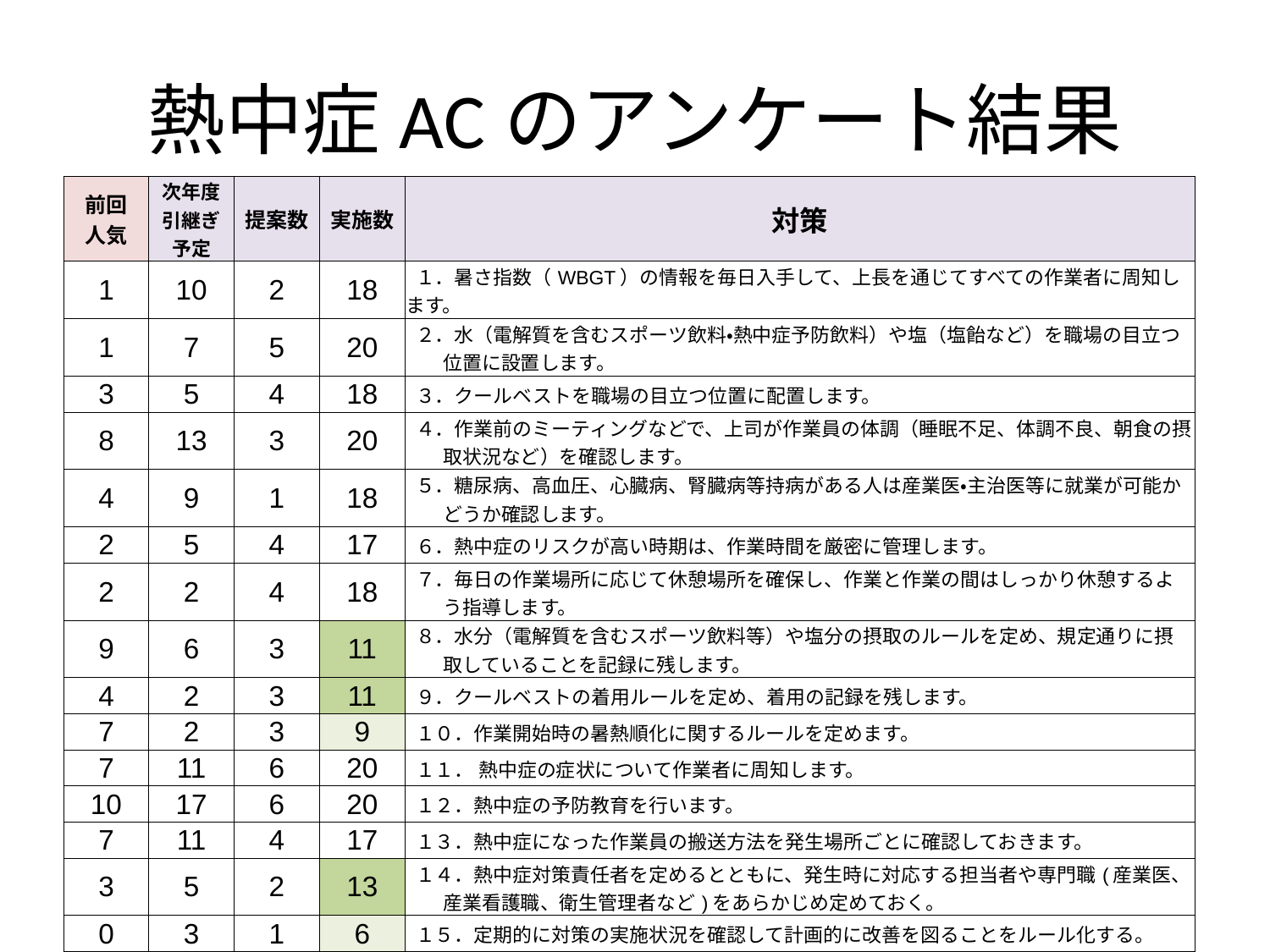

# 熱中症ACのアンケート結果
| 前回 人気 | 次年度 引継ぎ 予定 | 提案数 | 実施数 | 対策 |
| --- | --- | --- | --- | --- |
| 1 | 10 | 2 | 18 | １．暑さ指数（WBGT）の情報を毎日入手して、上長を通じてすべての作業者に周知します。 |
| 1 | 7 | 5 | 20 | ２．水（電解質を含むスポーツ飲料・熱中症予防飲料）や塩（塩飴など）を職場の目立つ位置に設置します。 |
| 3 | 5 | 4 | 18 | ３．クールベストを職場の目立つ位置に配置します。 |
| 8 | 13 | 3 | 20 | ４．作業前のミーティングなどで、上司が作業員の体調（睡眠不足、体調不良、朝食の摂取状況など）を確認します。 |
| 4 | 9 | 1 | 18 | ５．糖尿病、高血圧、心臓病、腎臓病等持病がある人は産業医・主治医等に就業が可能かどうか確認します。 |
| 2 | 5 | 4 | 17 | ６．熱中症のリスクが高い時期は、作業時間を厳密に管理します。 |
| 2 | 2 | 4 | 18 | ７．毎日の作業場所に応じて休憩場所を確保し、作業と作業の間はしっかり休憩するよう指導します。 |
| 9 | 6 | 3 | 11 | ８．水分（電解質を含むスポーツ飲料等）や塩分の摂取のルールを定め、規定通りに摂取していることを記録に残します。 |
| 4 | 2 | 3 | 11 | ９．クールベストの着用ルールを定め、着用の記録を残します。 |
| 7 | 2 | 3 | 9 | １０．作業開始時の暑熱順化に関するルールを定めます。 |
| 7 | 11 | 6 | 20 | １１． 熱中症の症状について作業者に周知します。 |
| 10 | 17 | 6 | 20 | １２．熱中症の予防教育を行います。 |
| 7 | 11 | 4 | 17 | １３．熱中症になった作業員の搬送方法を発生場所ごとに確認しておきます。 |
| 3 | 5 | 2 | 13 | １４．熱中症対策責任者を定めるとともに、発生時に対応する担当者や専門職(産業医、産業看護職、衛生管理者など)をあらかじめ定めておく。 |
| 0 | 3 | 1 | 6 | １５．定期的に対策の実施状況を確認して計画的に改善を図ることをルール化する。 |